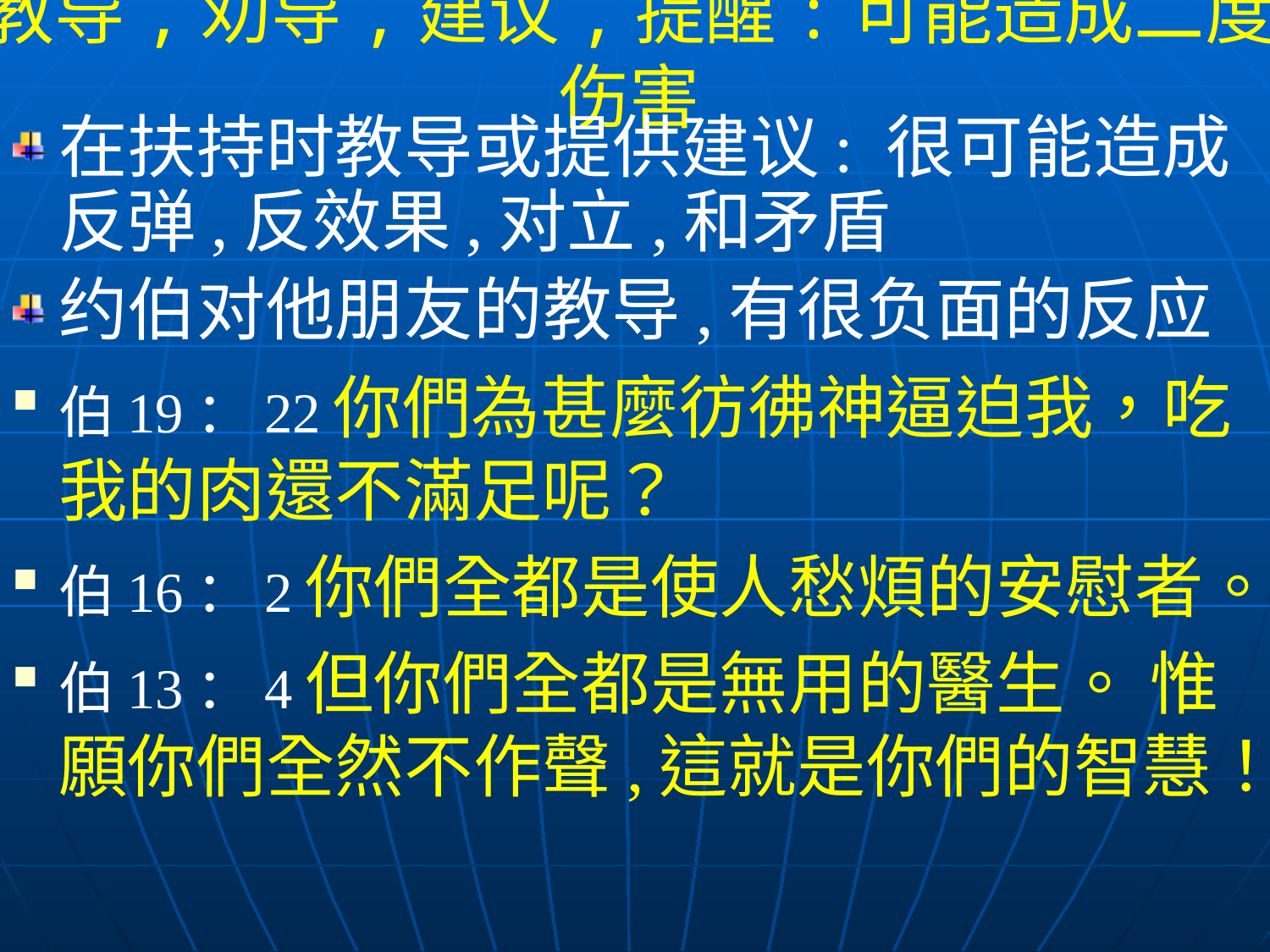

教导,劝导,建议,提醒:可能造成二度伤害
在扶持时教导或提供建议: 很可能造成反弹,反效果,对立,和矛盾
约伯对他朋友的教导,有很负面的反应
伯19：22你們為甚麼彷彿神逼迫我，吃我的肉還不滿足呢？
伯16：2你們全都是使人愁煩的安慰者。
伯13：4但你們全都是無用的醫生。 惟願你們全然不作聲,這就是你們的智慧！